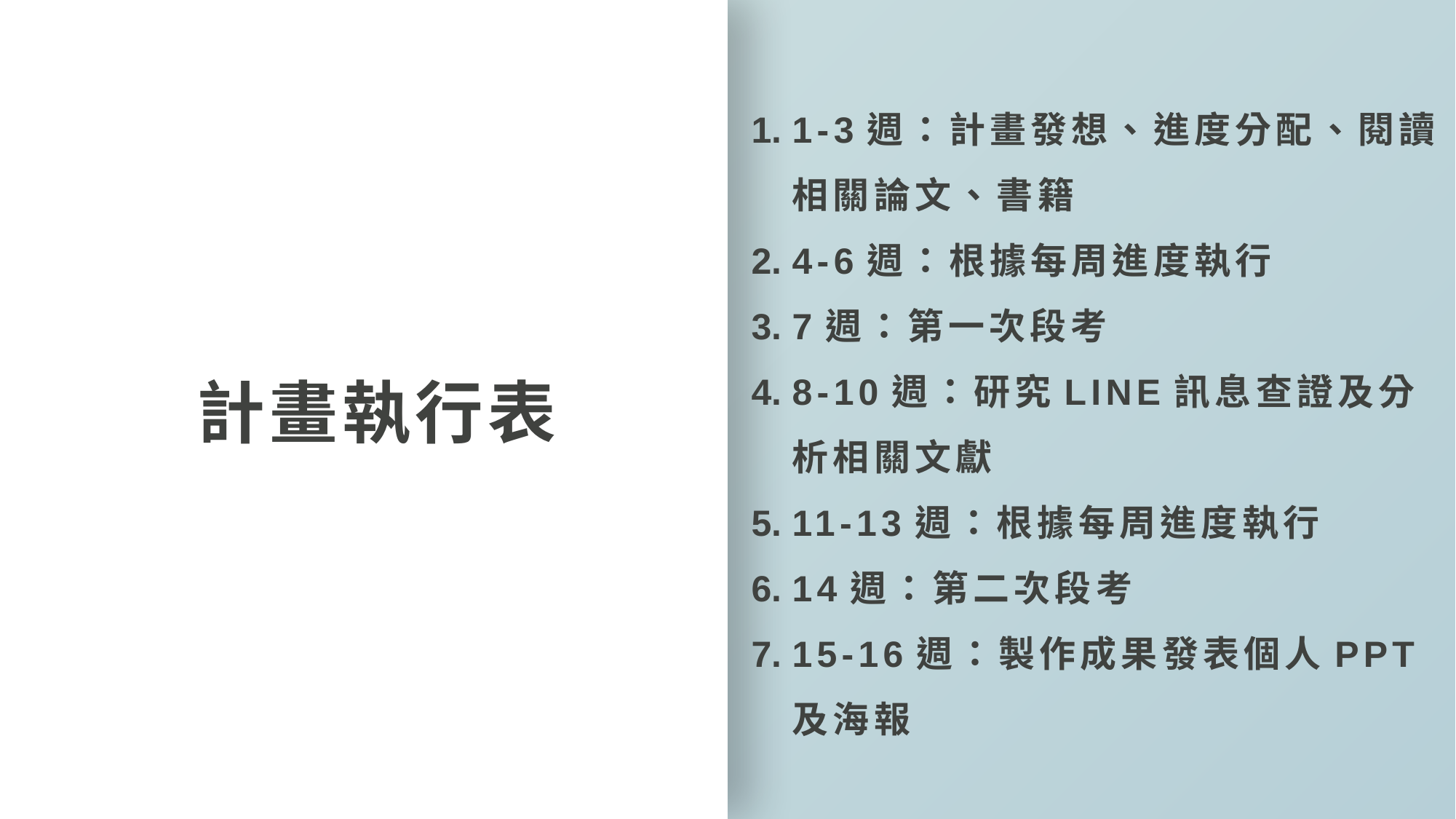

1-3週：計畫發想、進度分配、閱讀相關論文、書籍
4-6週：根據每周進度執行
7週：第一次段考
8-10週：研究LINE訊息查證及分析相關文獻
11-13週：根據每周進度執行
14週：第二次段考
15-16週：製作成果發表個人PPT及海報
計畫執行表